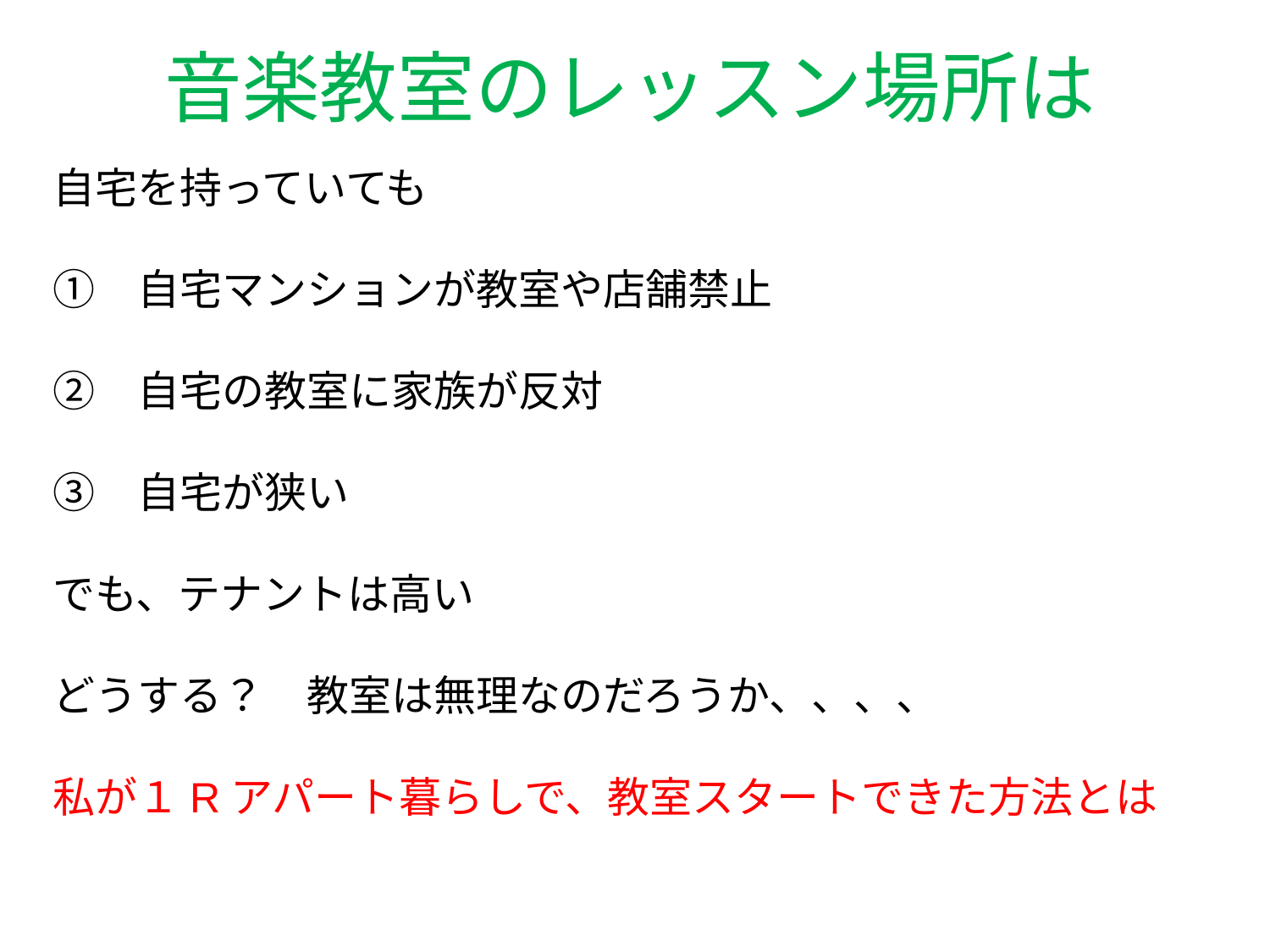

音楽教室のレッスン場所は
# 自宅を持っていても ①　自宅マンションが教室や店舗禁止 ②　自宅の教室に家族が反対 ③　自宅が狭い でも、テナントは高い どうする？　教室は無理なのだろうか、、、、 私が１Rアパート暮らしで、教室スタートできた方法とは